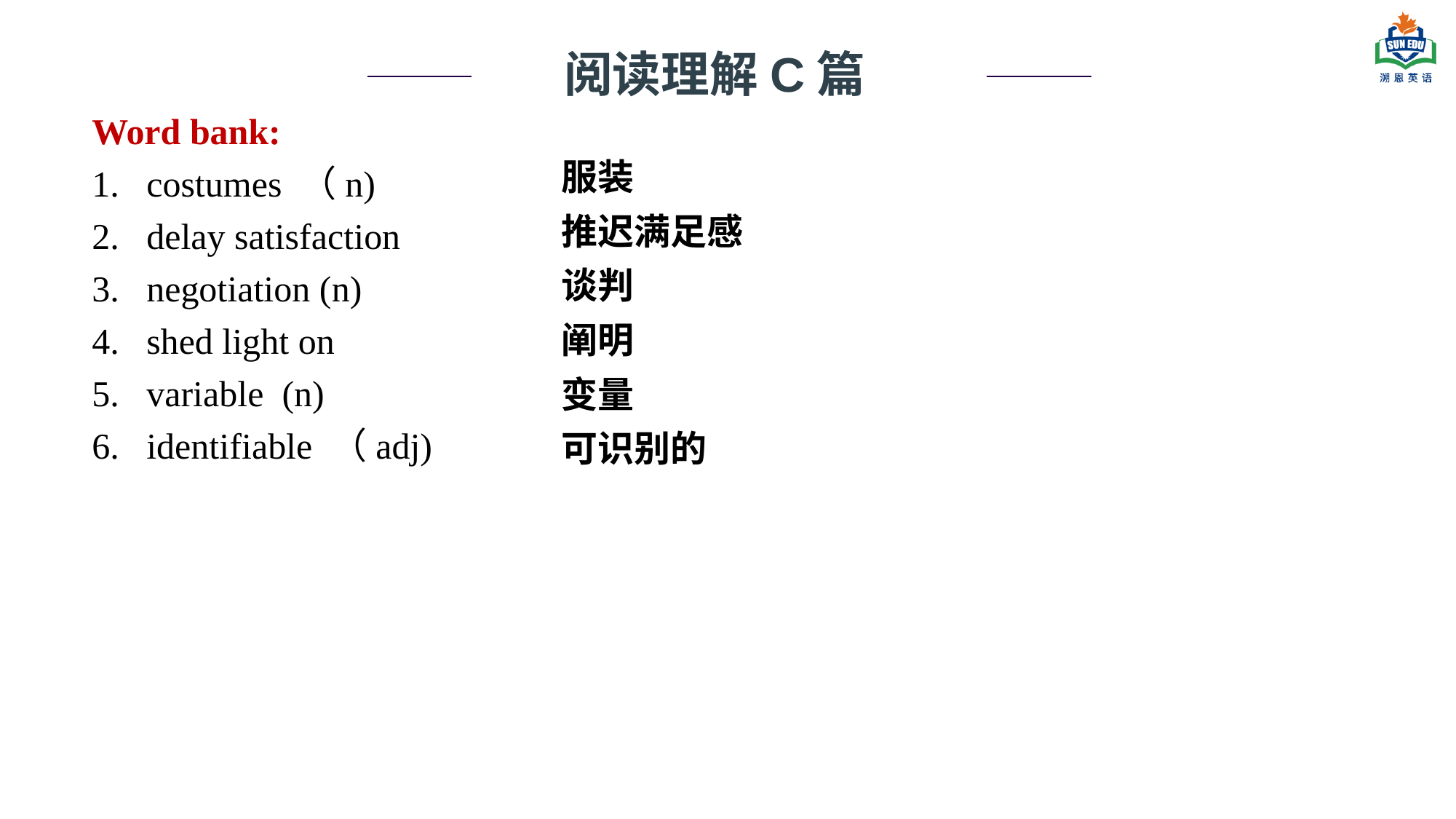

阅读理解C篇
Word bank:
costumes （n)
delay satisfaction
negotiation (n)
shed light on
variable  (n)
identifiable （adj)
服装
推迟满足感
谈判
阐明
变量
可识别的